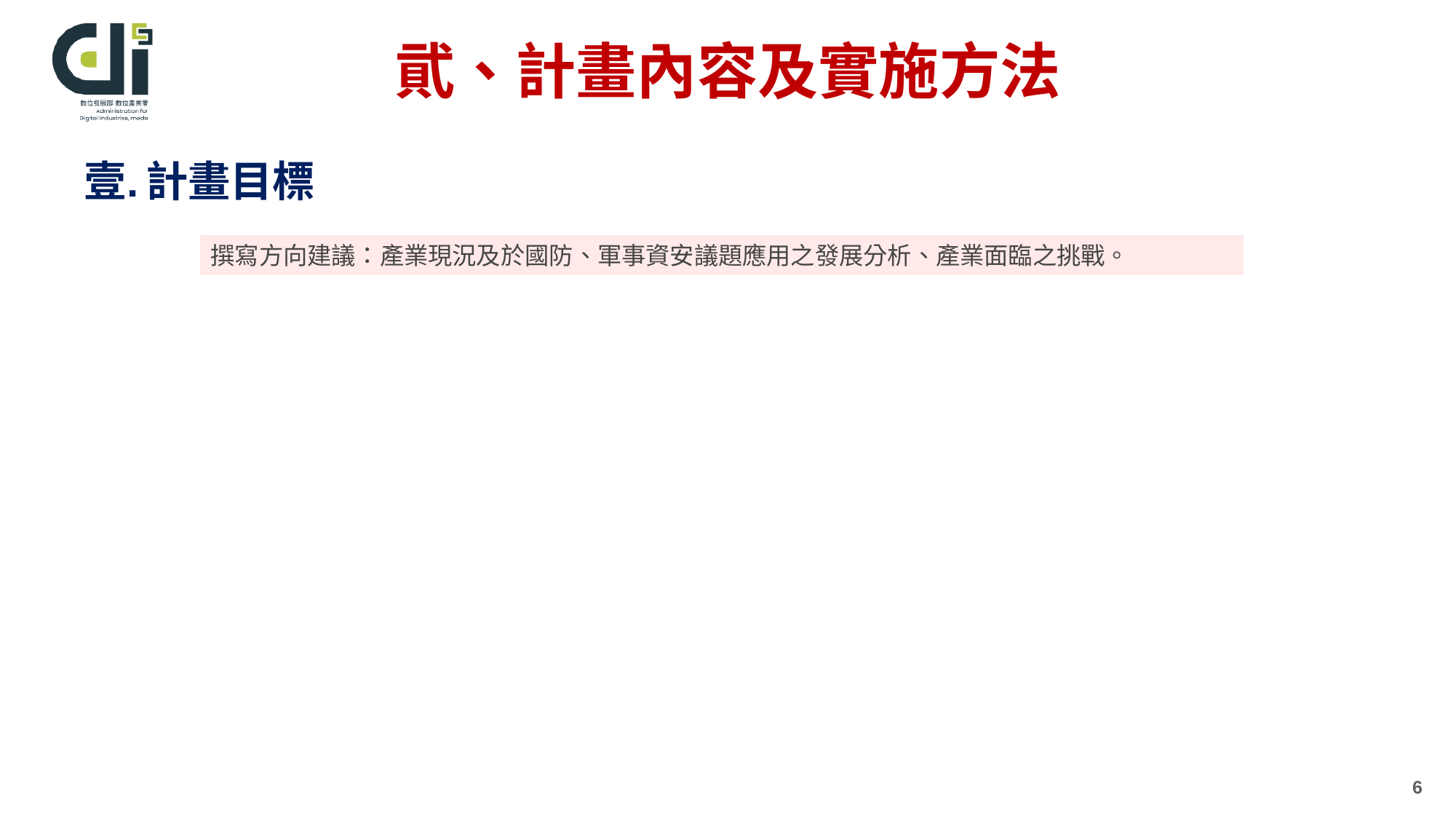

貮、計畫內容及實施方法
計畫目標
撰寫方向建議：產業現況及於國防、軍事資安議題應用之發展分析、產業面臨之挑戰。
6